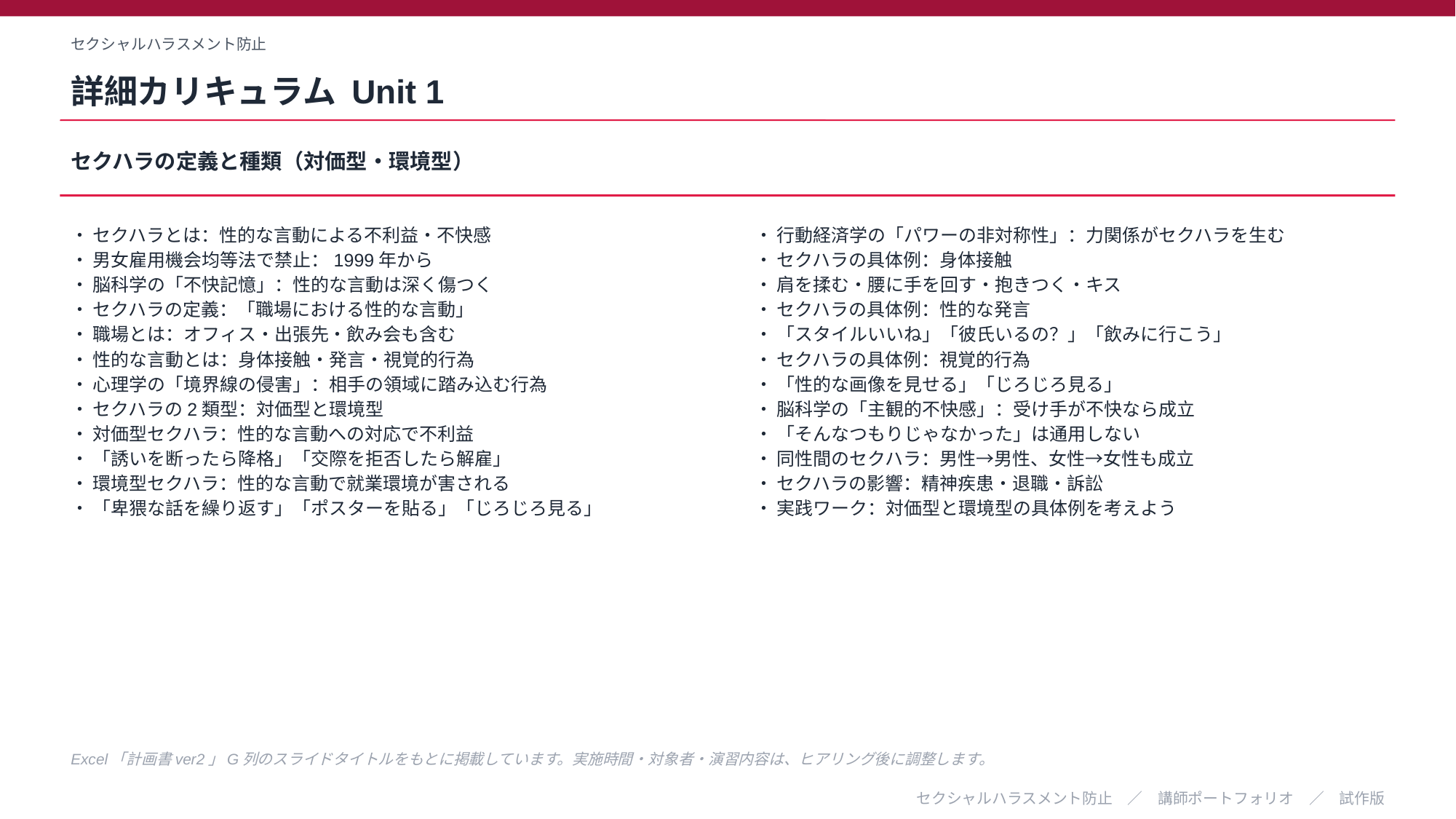

セクシャルハラスメント防止
詳細カリキュラム Unit 1

セクハラの定義と種類（対価型・環境型）

・ セクハラとは：性的な言動による不利益・不快感
・ 男女雇用機会均等法で禁止：1999年から
・ 脳科学の「不快記憶」：性的な言動は深く傷つく
・ セクハラの定義：「職場における性的な言動」
・ 職場とは：オフィス・出張先・飲み会も含む
・ 性的な言動とは：身体接触・発言・視覚的行為
・ 心理学の「境界線の侵害」：相手の領域に踏み込む行為
・ セクハラの2類型：対価型と環境型
・ 対価型セクハラ：性的な言動への対応で不利益
・ 「誘いを断ったら降格」「交際を拒否したら解雇」
・ 環境型セクハラ：性的な言動で就業環境が害される
・ 「卑猥な話を繰り返す」「ポスターを貼る」「じろじろ見る」
・ 行動経済学の「パワーの非対称性」：力関係がセクハラを生む
・ セクハラの具体例：身体接触
・ 肩を揉む・腰に手を回す・抱きつく・キス
・ セクハラの具体例：性的な発言
・ 「スタイルいいね」「彼氏いるの？」「飲みに行こう」
・ セクハラの具体例：視覚的行為
・ 「性的な画像を見せる」「じろじろ見る」
・ 脳科学の「主観的不快感」：受け手が不快なら成立
・ 「そんなつもりじゃなかった」は通用しない
・ 同性間のセクハラ：男性→男性、女性→女性も成立
・ セクハラの影響：精神疾患・退職・訴訟
・ 実践ワーク：対価型と環境型の具体例を考えよう
Excel「計画書ver2」G列のスライドタイトルをもとに掲載しています。実施時間・対象者・演習内容は、ヒアリング後に調整します。
セクシャルハラスメント防止　／　講師ポートフォリオ　／　試作版